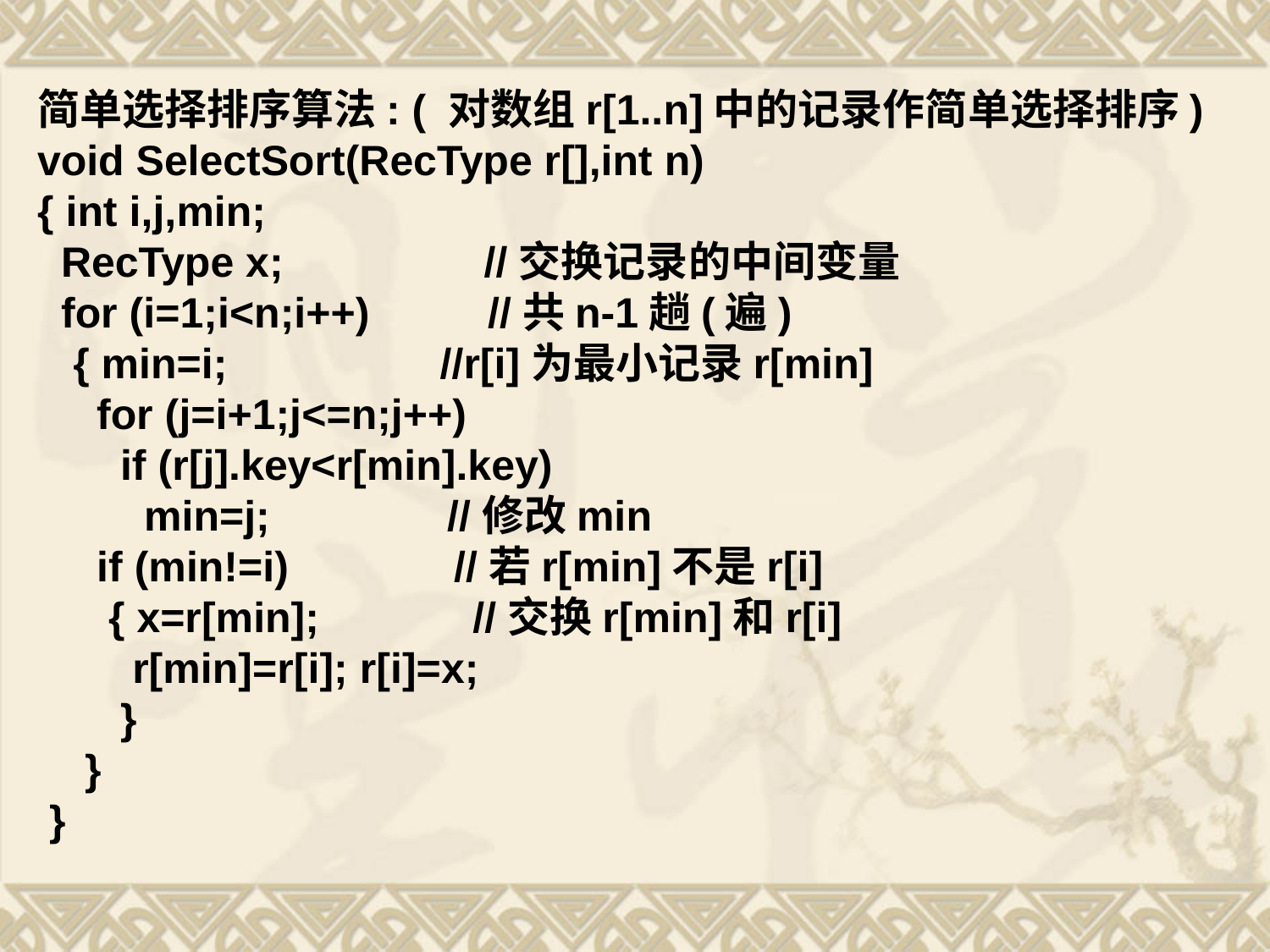

简单选择排序算法: ( 对数组r[1..n]中的记录作简单选择排序)
void SelectSort(RecType r[],int n)
{ int i,j,min;
  RecType x;                 //交换记录的中间变量
  for (i=1;i<n;i++)          //共n-1趟(遍)
   { min=i;                  //r[i]为最小记录r[min]
     for (j=i+1;j<=n;j++)
       if (r[j].key<r[min].key)
         min=j;               //修改min
     if (min!=i)              //若r[min]不是r[i]
      { x=r[min];             //交换r[min]和r[i]
        r[min]=r[i]; r[i]=x;
       }
    }
 }